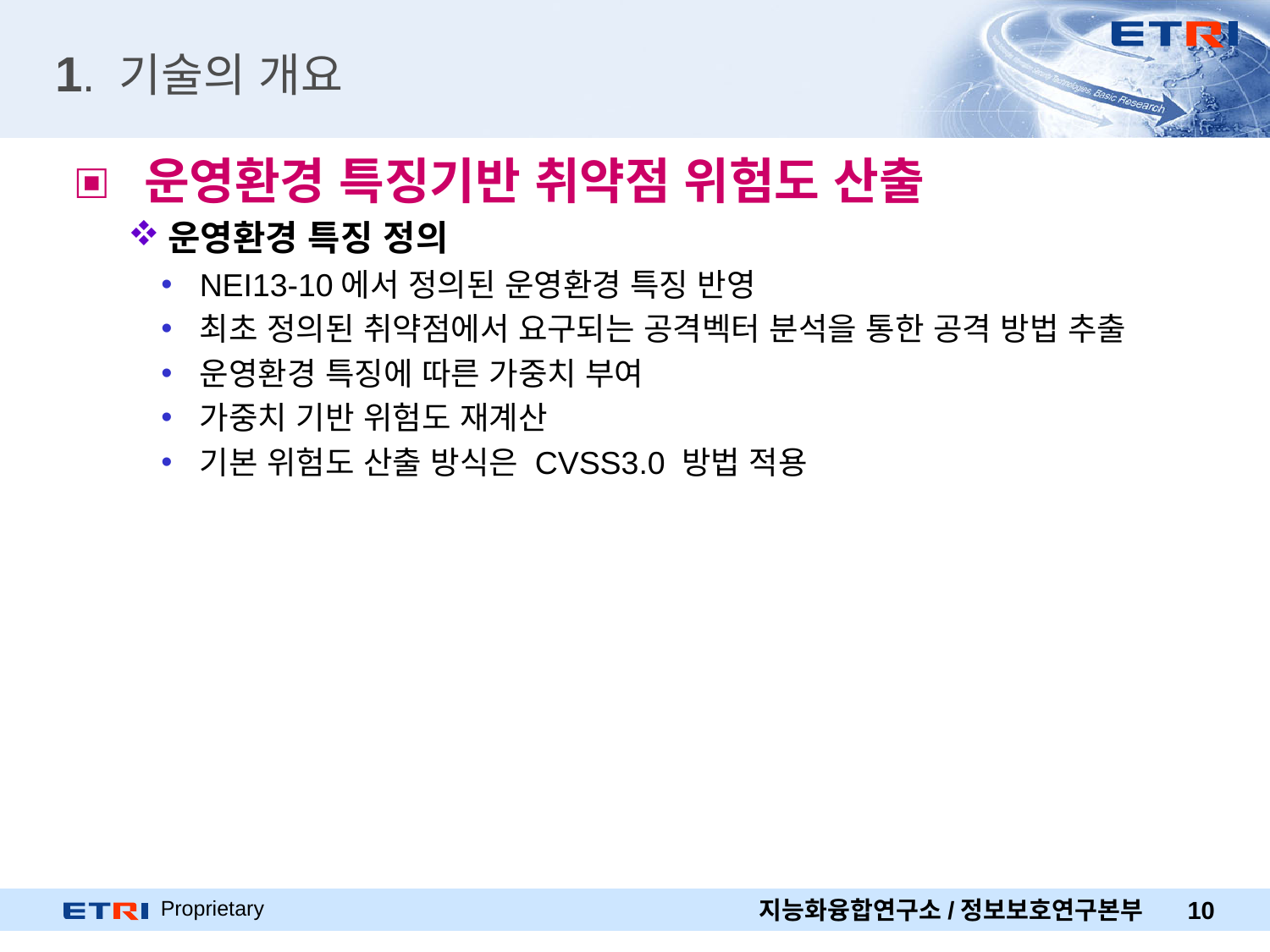

# 1. 기술의 개요
 운영환경 특징기반 취약점 위험도 산출
운영환경 특징 정의
NEI13-10에서 정의된 운영환경 특징 반영
최초 정의된 취약점에서 요구되는 공격벡터 분석을 통한 공격 방법 추출
운영환경 특징에 따른 가중치 부여
가중치 기반 위험도 재계산
기본 위험도 산출 방식은 CVSS3.0 방법 적용
지능화융합연구소/정보보호연구본부
10